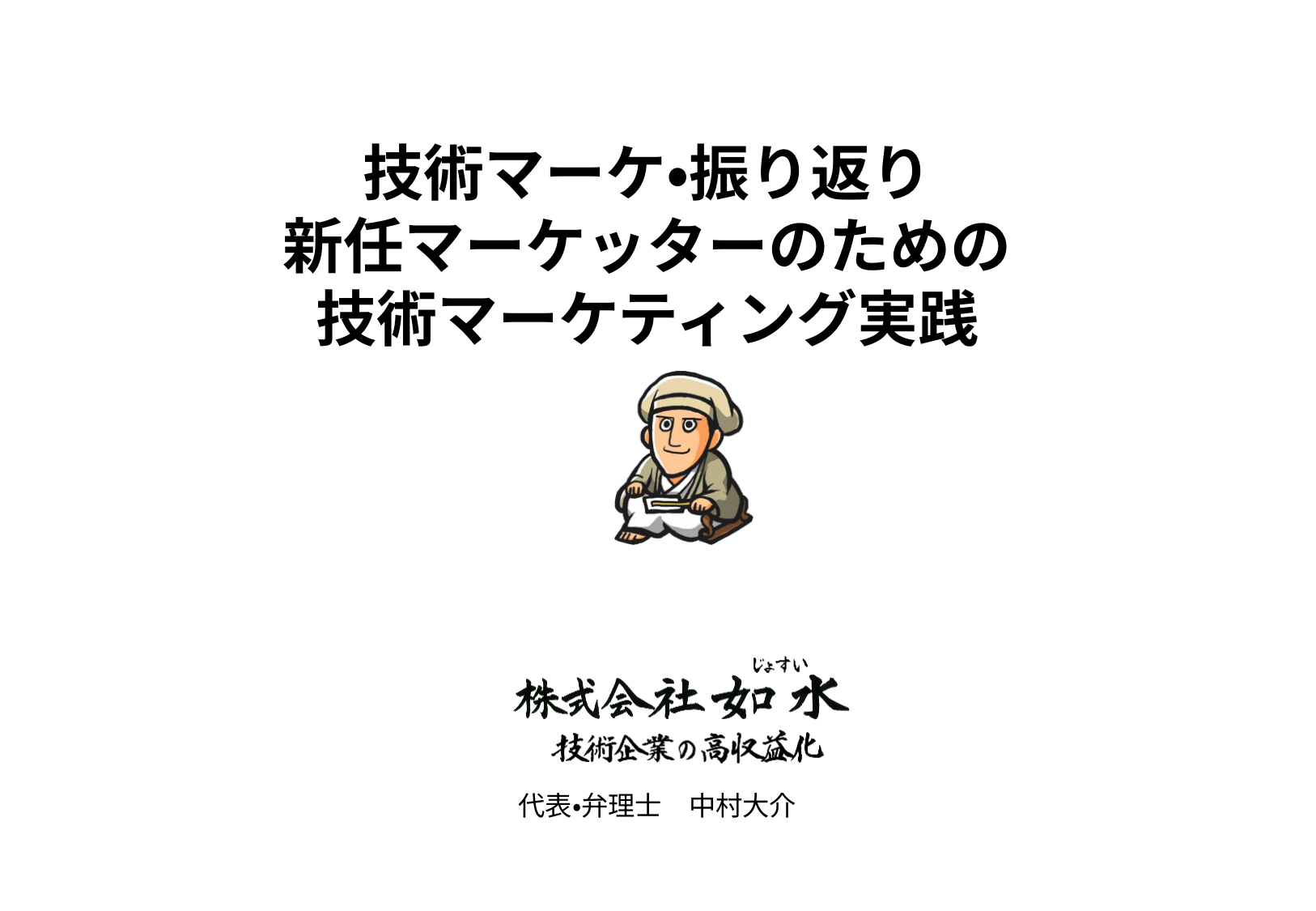

# 技術マーケ・振り返り 新任マーケッターのための 技術マーケティング実践
代表・弁理士　中村大介